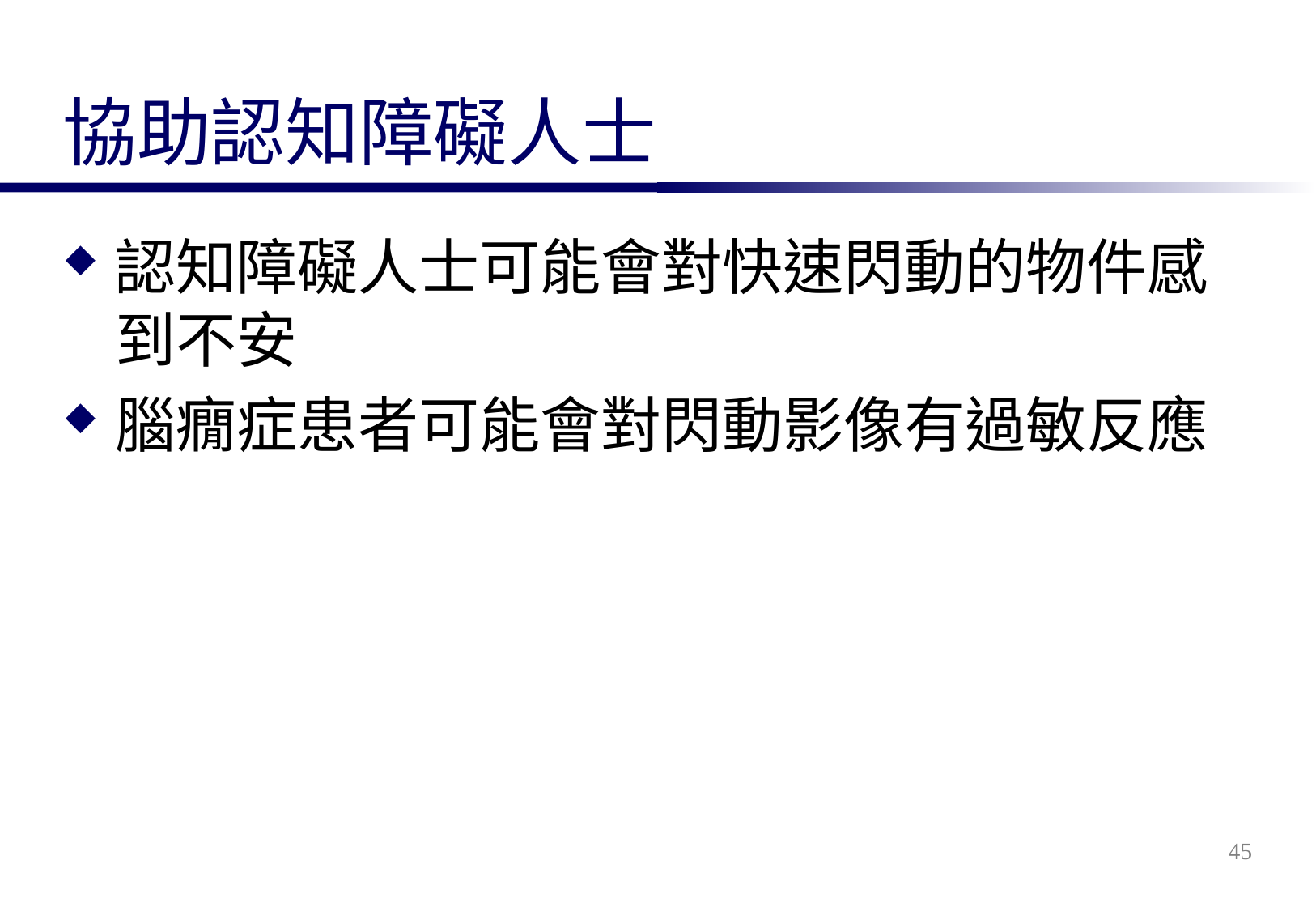

# 協助認知障礙人士
認知障礙人士可能會對快速閃動的物件感到不安
腦癇症患者可能會對閃動影像有過敏反應
45